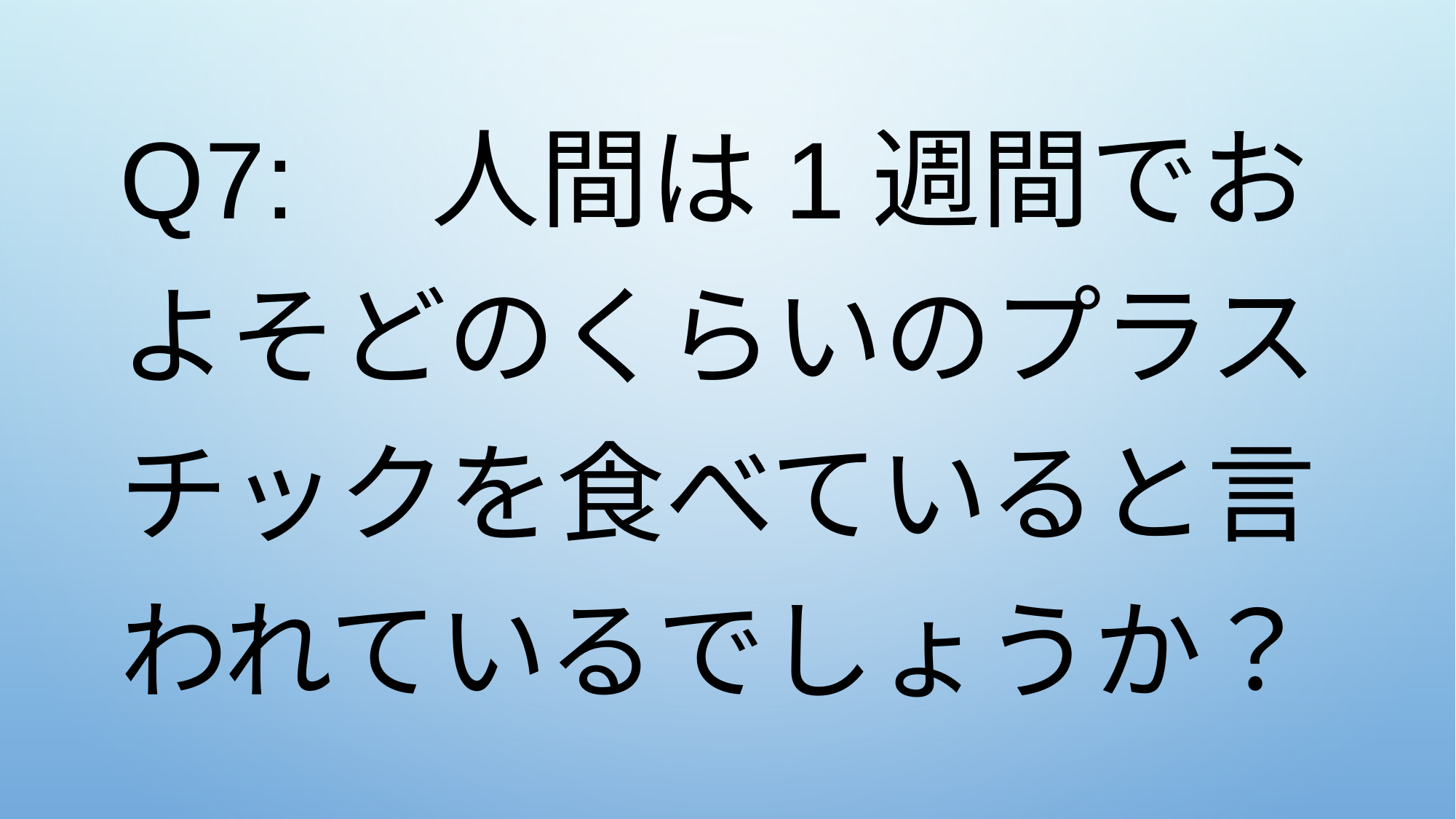

Q7:　人間は1週間でおよそどのくらいのプラスチックを食べていると言われているでしょうか？